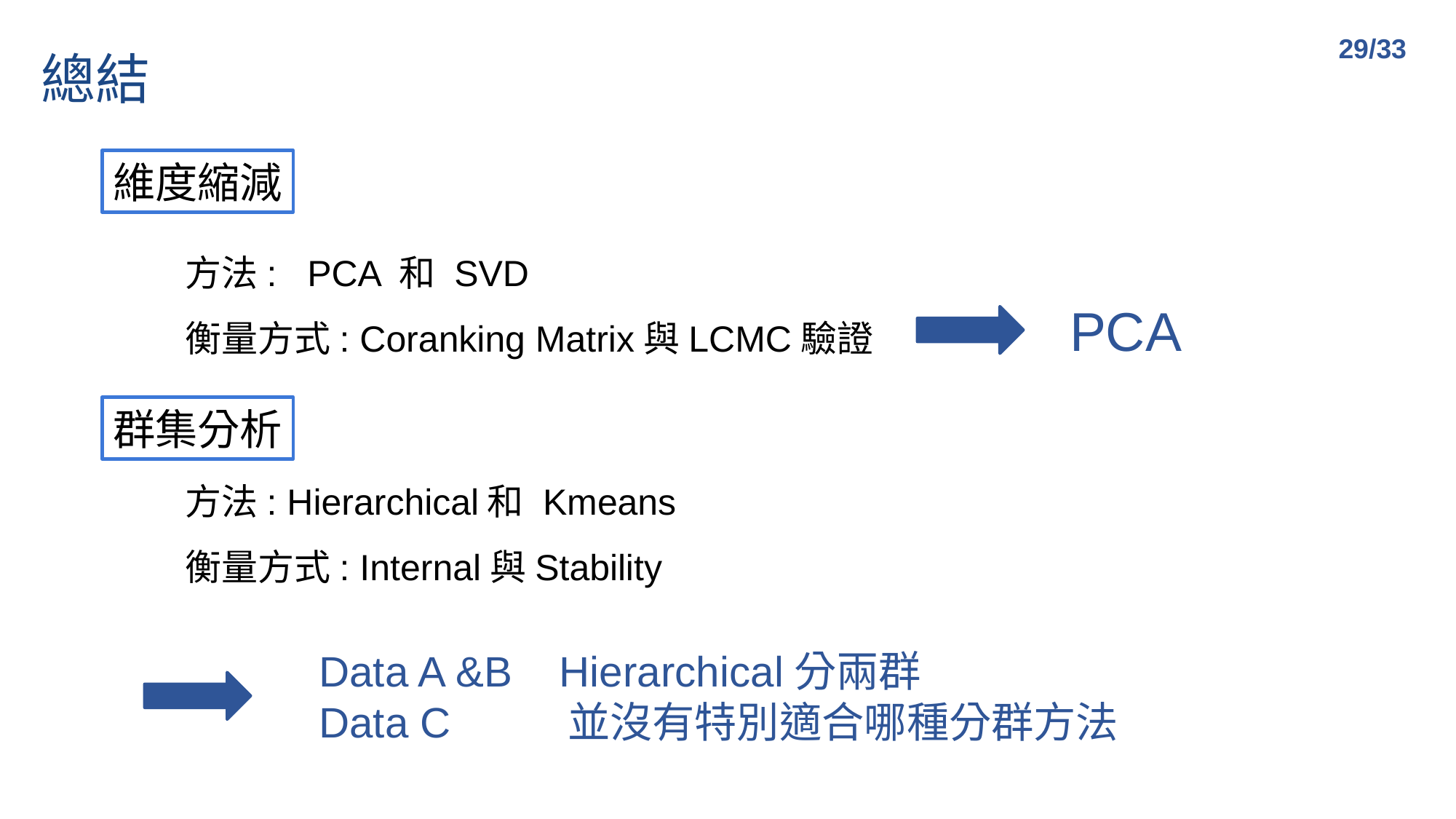

29/33
總結
維度縮減
方法:   PCA 和 SVD
衡量方式: Coranking Matrix與LCMC驗證

PCA

群集分析

方法: Hierarchical和 Kmeans
衡量方式: Internal與Stability

Data A &B    Hierarchical分兩群
Data C         並沒有特別適合哪種分群方法